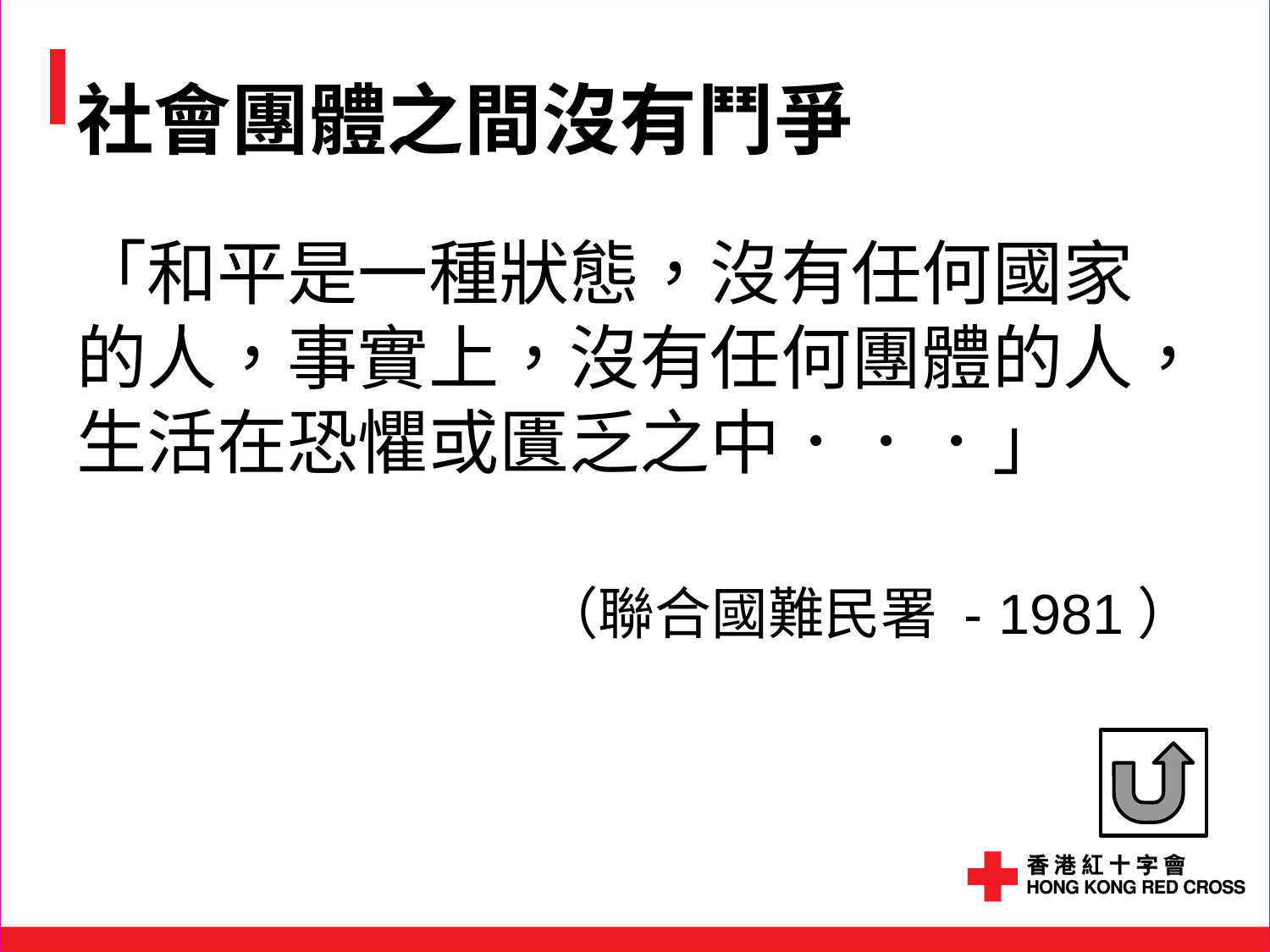

# 社會團體之間沒有鬥爭
「和平是一種狀態，沒有任何國家的人，事實上，沒有任何團體的人，生活在恐懼或匱乏之中．．．」
（聯合國難民署 - 1981）